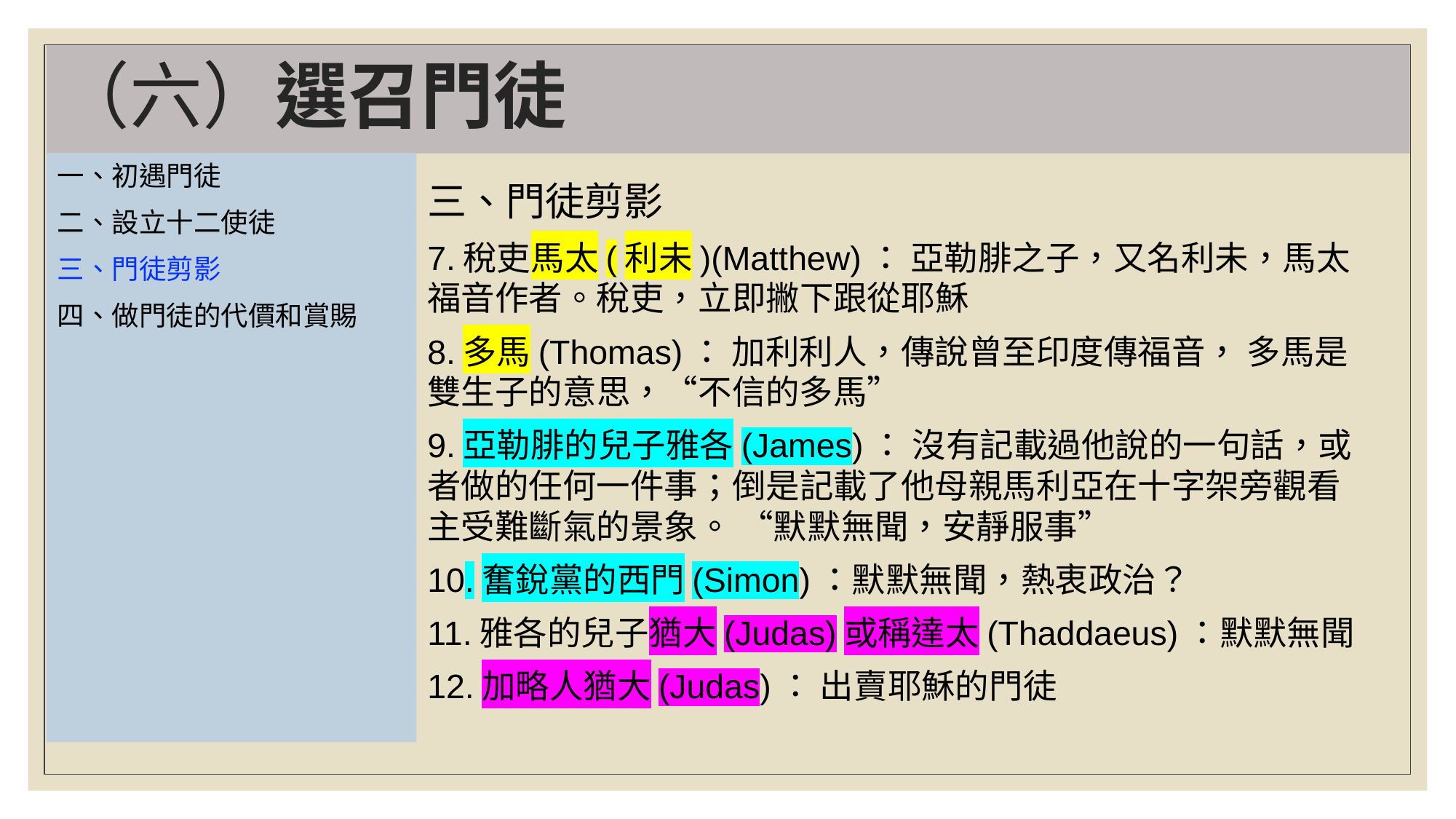

# （六）選召門徒
一、初遇門徒
二、設立十二使徒
三、門徒剪影
四、做門徒的代價和賞賜

三、門徒剪影
7.稅吏馬太(利未)(Matthew)： 亞勒腓之子，又名利未，馬太福音作者。稅吏，立即撇下跟從耶穌
8.多馬(Thomas)： 加利利人，傳說曾至印度傳福音， 多馬是雙生子的意思，“不信的多馬”
9.亞勒腓的兒子雅各(James)： 沒有記載過他說的一句話，或者做的任何一件事；倒是記載了他母親馬利亞在十字架旁觀看主受難斷氣的景象。 “默默無聞，安靜服事”
10.奮銳黨的西門(Simon)：默默無聞，熱衷政治？
11.雅各的兒子猶大(Judas)或稱達太(Thaddaeus)：默默無聞
12.加略人猶大(Judas)： 出賣耶穌的門徒